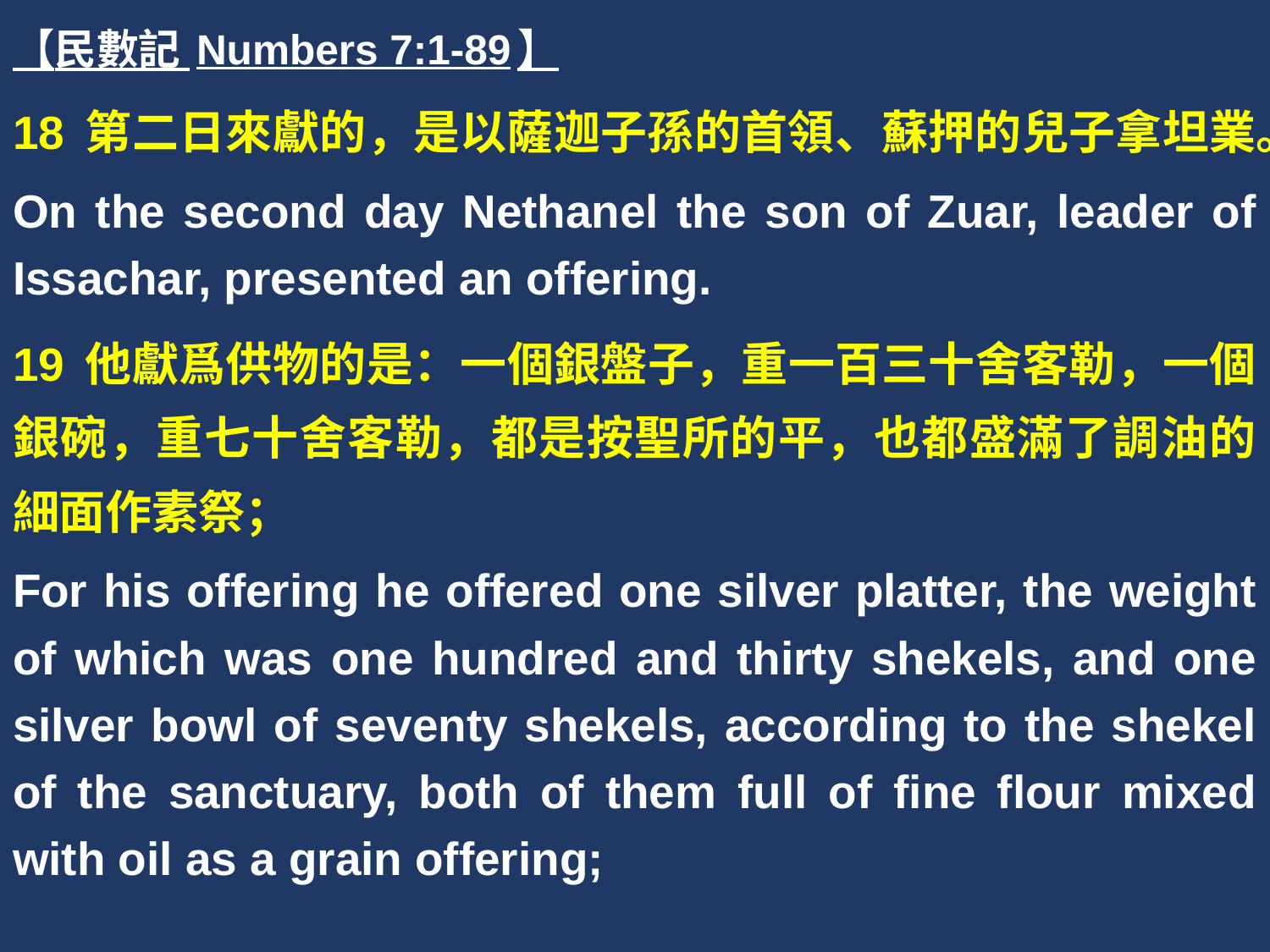

【民數記 Numbers 7:1-89】
18 第二日來獻的，是以薩迦子孫的首領、蘇押的兒子拿坦業。
On the second day Nethanel the son of Zuar, leader of Issachar, presented an offering.
19 他獻爲供物的是：一個銀盤子，重一百三十舍客勒，一個銀碗，重七十舍客勒，都是按聖所的平，也都盛滿了調油的細面作素祭；
For his offering he offered one silver platter, the weight of which was one hundred and thirty shekels, and one silver bowl of seventy shekels, according to the shekel of the sanctuary, both of them full of fine flour mixed with oil as a grain offering;